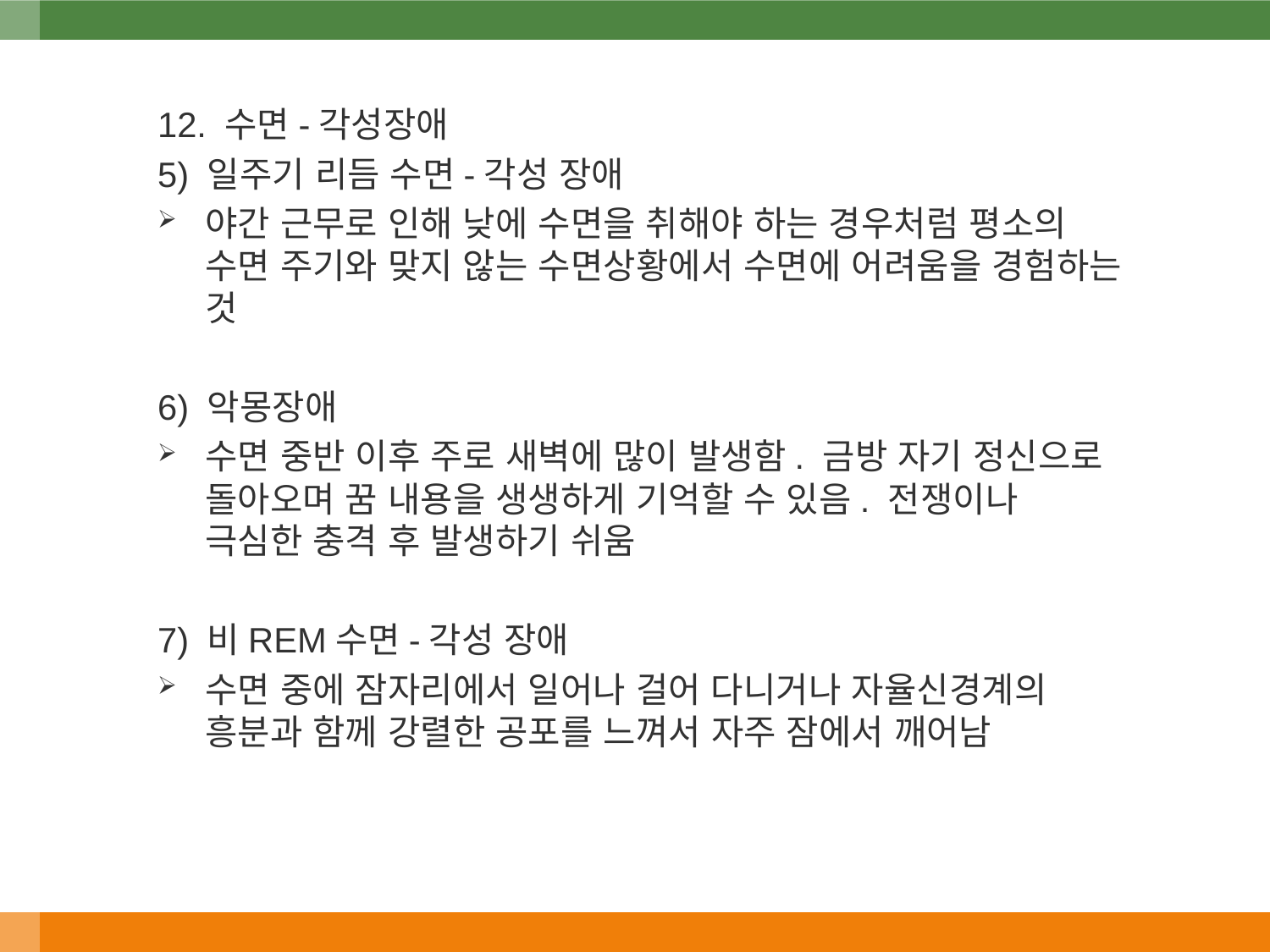

12. 수면-각성장애
5) 일주기 리듬 수면-각성 장애
야간 근무로 인해 낮에 수면을 취해야 하는 경우처럼 평소의 수면 주기와 맞지 않는 수면상황에서 수면에 어려움을 경험하는 것

6) 악몽장애
수면 중반 이후 주로 새벽에 많이 발생함. 금방 자기 정신으로 돌아오며 꿈 내용을 생생하게 기억할 수 있음. 전쟁이나 극심한 충격 후 발생하기 쉬움

7) 비REM수면-각성 장애
수면 중에 잠자리에서 일어나 걸어 다니거나 자율신경계의 흥분과 함께 강렬한 공포를 느껴서 자주 잠에서 깨어남